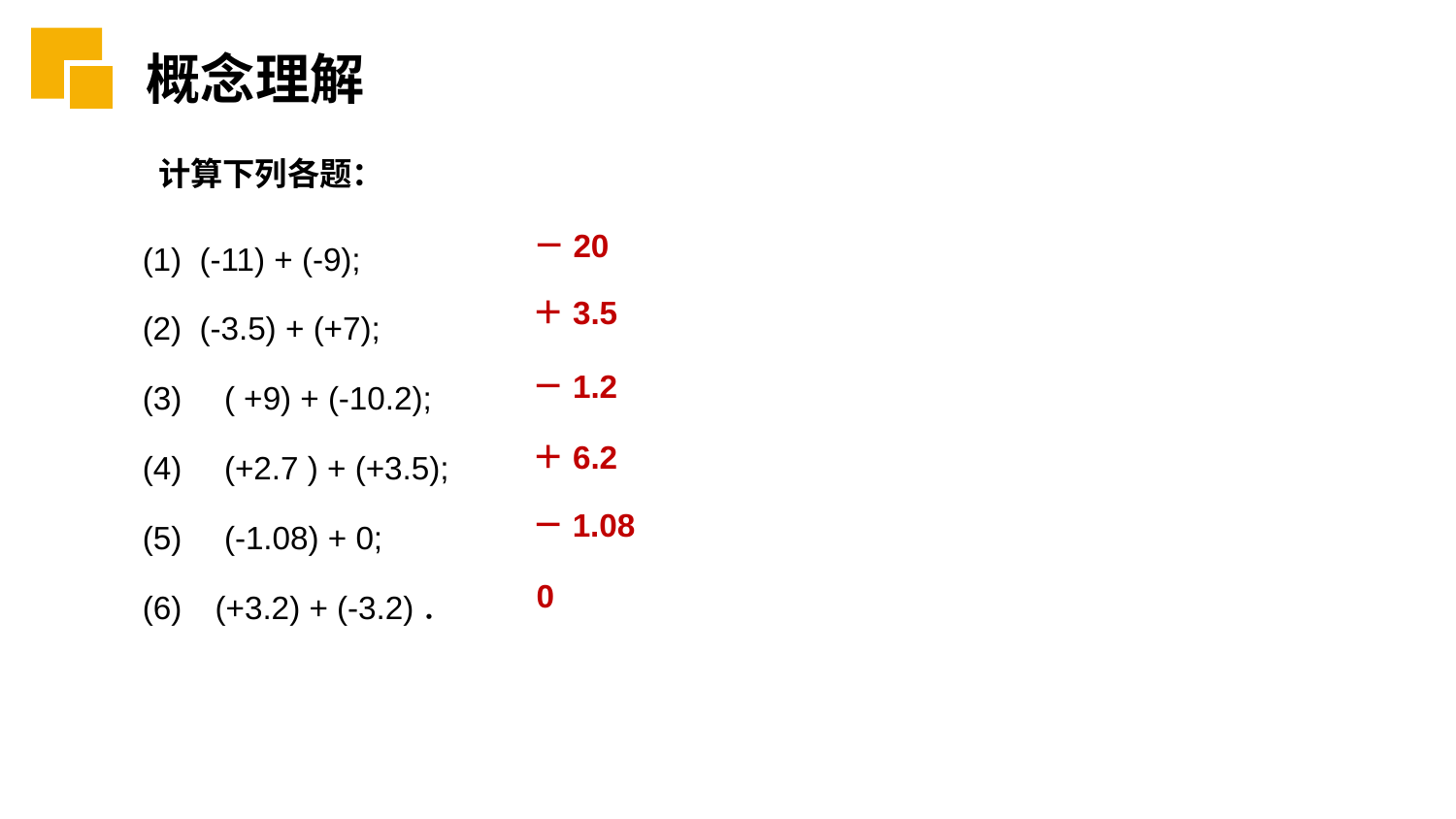

概念理解
计算下列各题：
(1)  (-11) + (-9);
(2)  (-3.5) + (+7);
   ( +9) + (-10.2);
   (+2.7 ) + (+3.5);
   (-1.08) + 0;
  (+3.2) + (-3.2)．
－20
＋3.5
－1.2
＋6.2
－1.08
0